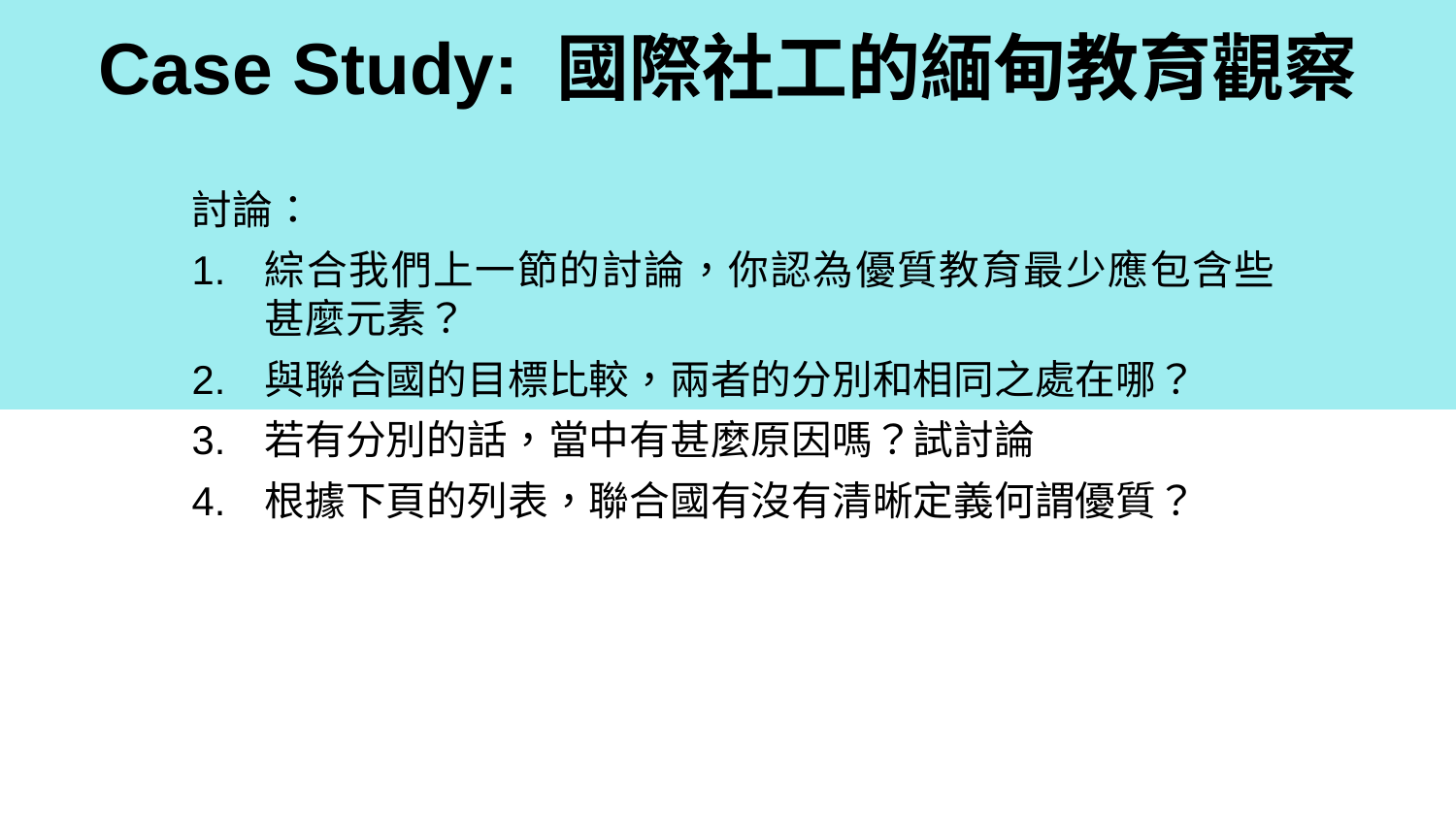

# Case Study: 國際社工的緬甸教育觀察
討論：
綜合我們上一節的討論，你認為優質教育最少應包含些甚麼元素？
與聯合國的目標比較，兩者的分別和相同之處在哪？
若有分別的話，當中有甚麼原因嗎？試討論
根據下頁的列表，聯合國有沒有清晰定義何謂優質？